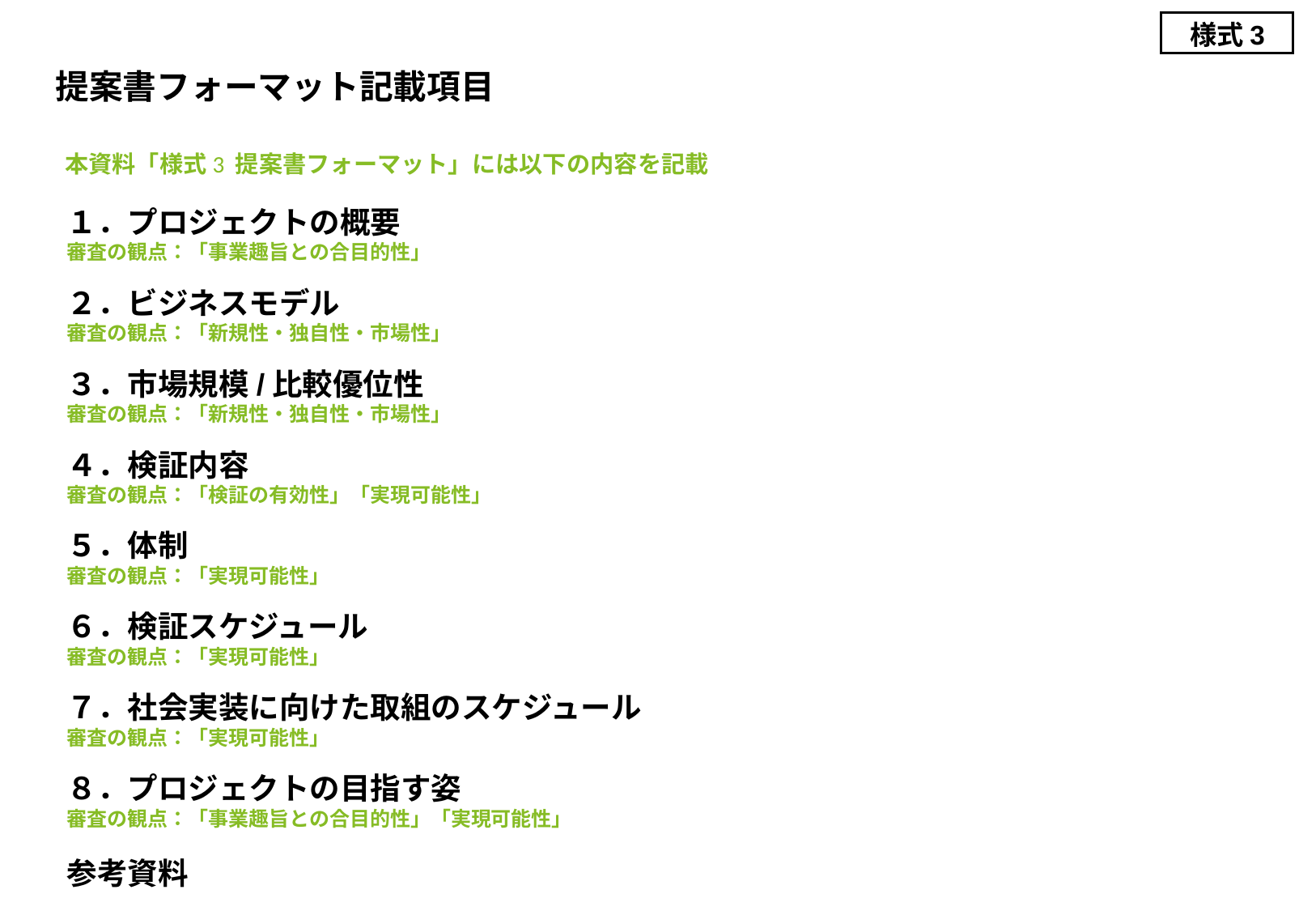

様式3
# 提案書フォーマット記載項目

本資料「様式3 提案書フォーマット」には以下の内容を記載
１．プロジェクトの概要
審査の観点：「事業趣旨との合目的性」
２．ビジネスモデル
審査の観点：「新規性・独自性・市場性」
３．市場規模/比較優位性
審査の観点：「新規性・独自性・市場性」
４．検証内容
審査の観点：「検証の有効性」「実現可能性」
５．体制
審査の観点：「実現可能性」
６．検証スケジュール
審査の観点：「実現可能性」
７．社会実装に向けた取組のスケジュール
審査の観点：「実現可能性」
８．プロジェクトの目指す姿
審査の観点：「事業趣旨との合目的性」「実現可能性」
参考資料